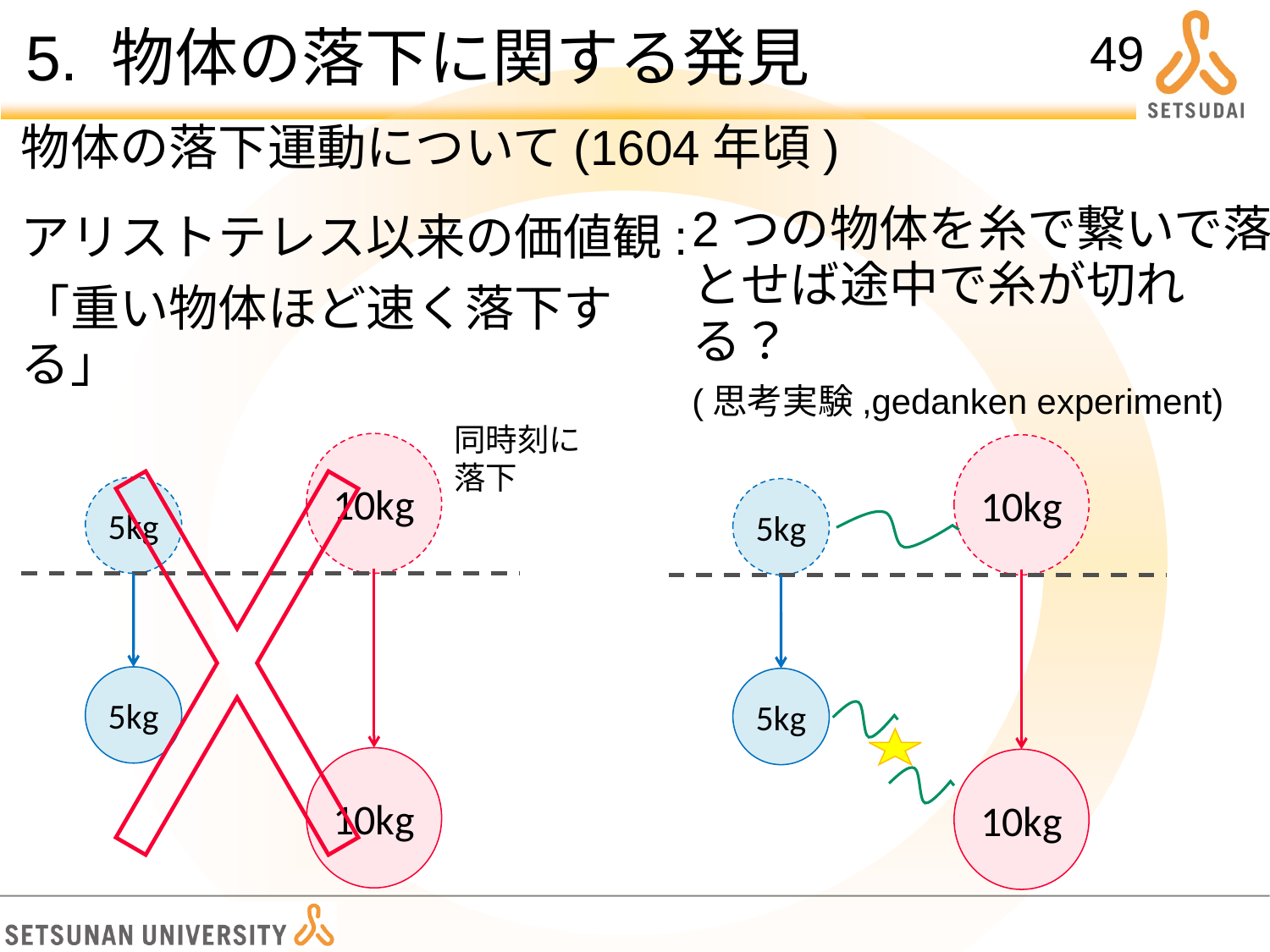

# 5. 物体の落下に関する発見
49
物体の落下運動について(1604年頃)
2つの物体を糸で繋いで落とせば途中で糸が切れる？
(思考実験,gedanken experiment)
アリストテレス以来の価値観:
「重い物体ほど速く落下する」

同時刻に落下
10kg
10kg
5kg
5kg

5kg
5kg

10kg
10kg